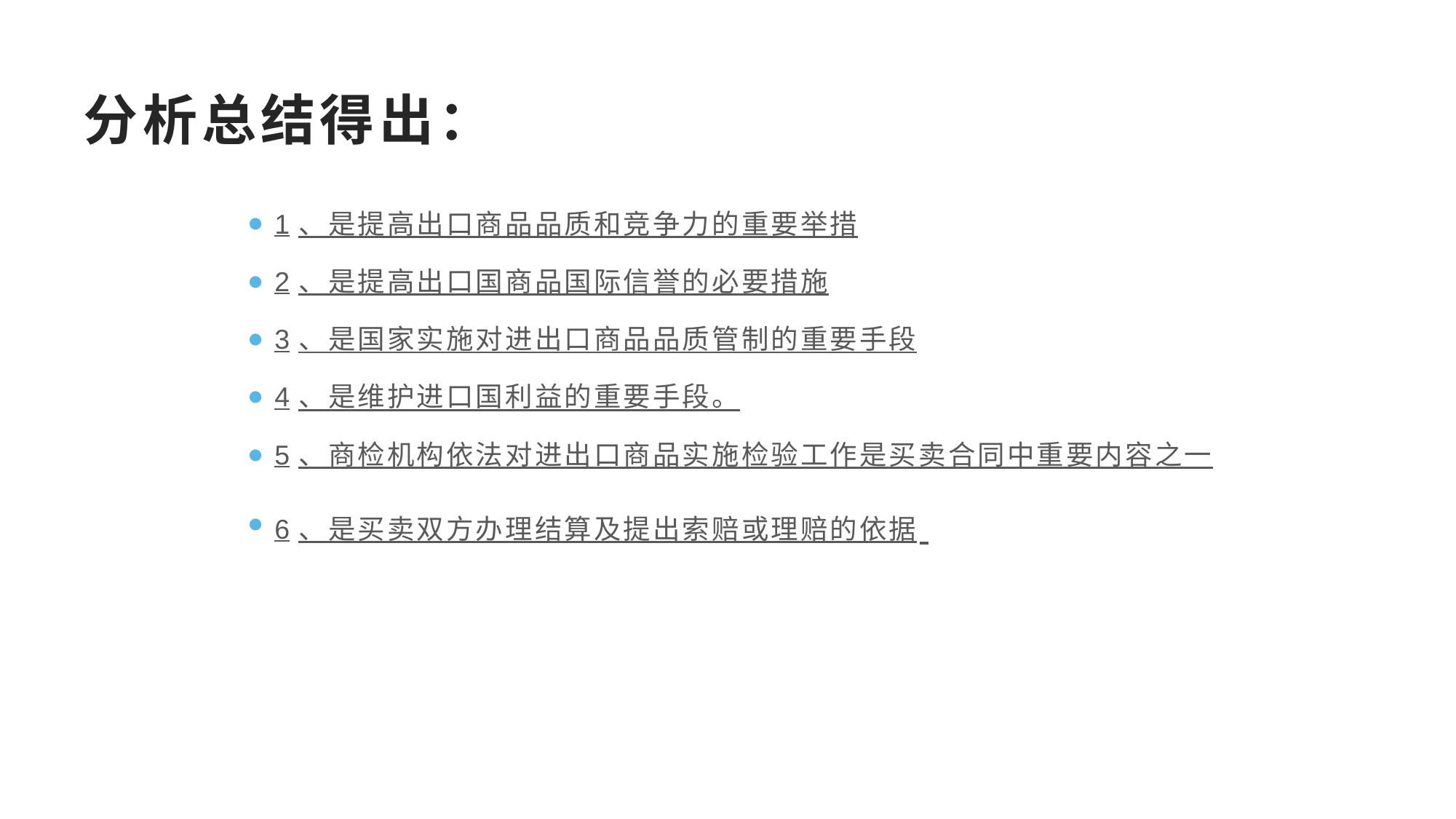

分析总结得出：
1、是提高出口商品品质和竞争力的重要举措
2、是提高出口国商品国际信誉的必要措施
3、是国家实施对进出口商品品质管制的重要手段
4、是维护进口国利益的重要手段。
5、商检机构依法对进出口商品实施检验工作是买卖合同中重要内容之一
6、是买卖双方办理结算及提出索赔或理赔的依据